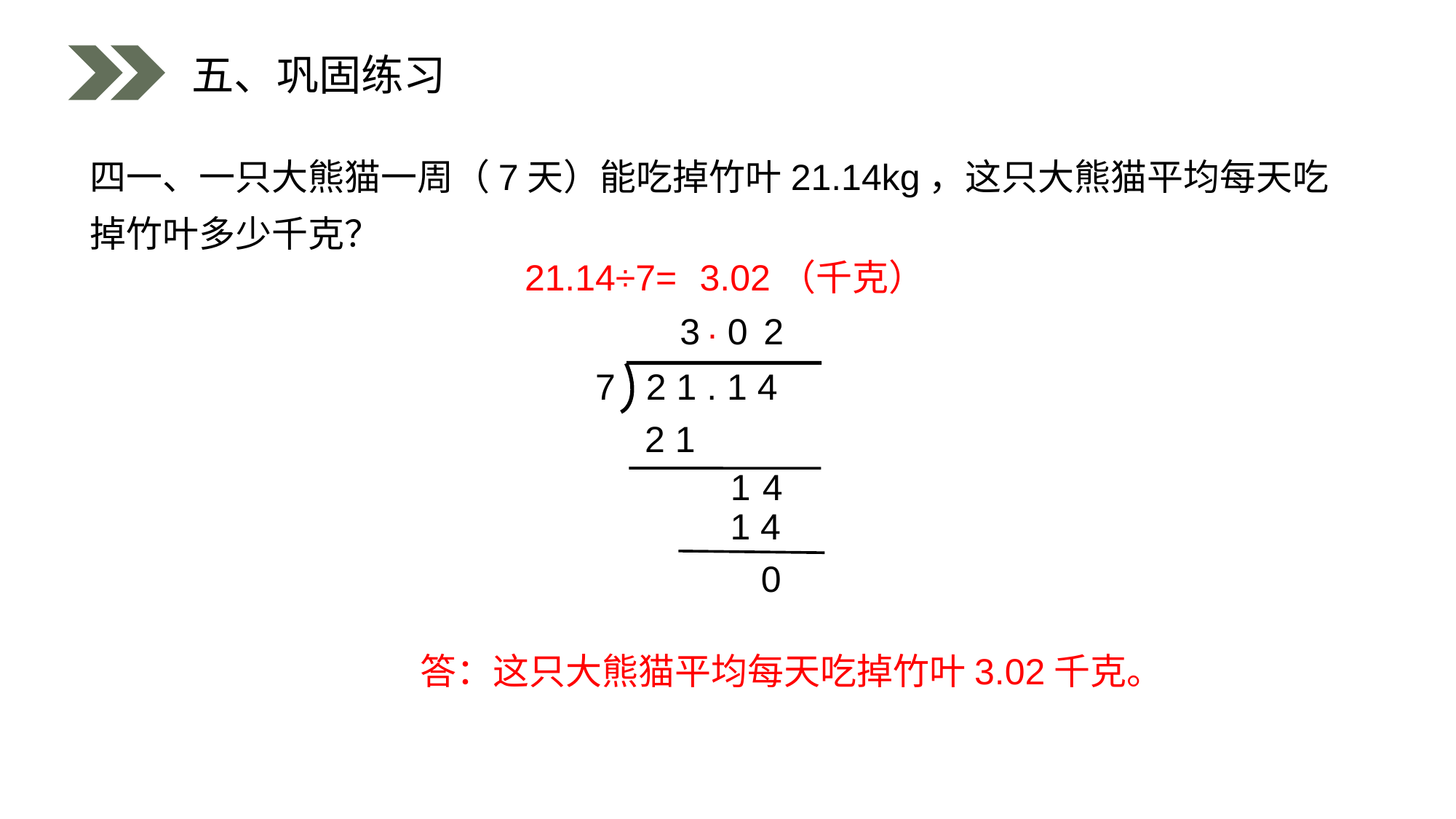

五、巩固练习
四一、一只大熊猫一周（7天）能吃掉竹叶21.14kg，这只大熊猫平均每天吃掉竹叶多少千克？
3.02（千克）
21.14÷7=
.
3
0
2
7
2 1 . 1 4

2 1
4
1

1 4
0

答：这只大熊猫平均每天吃掉竹叶3.02千克。